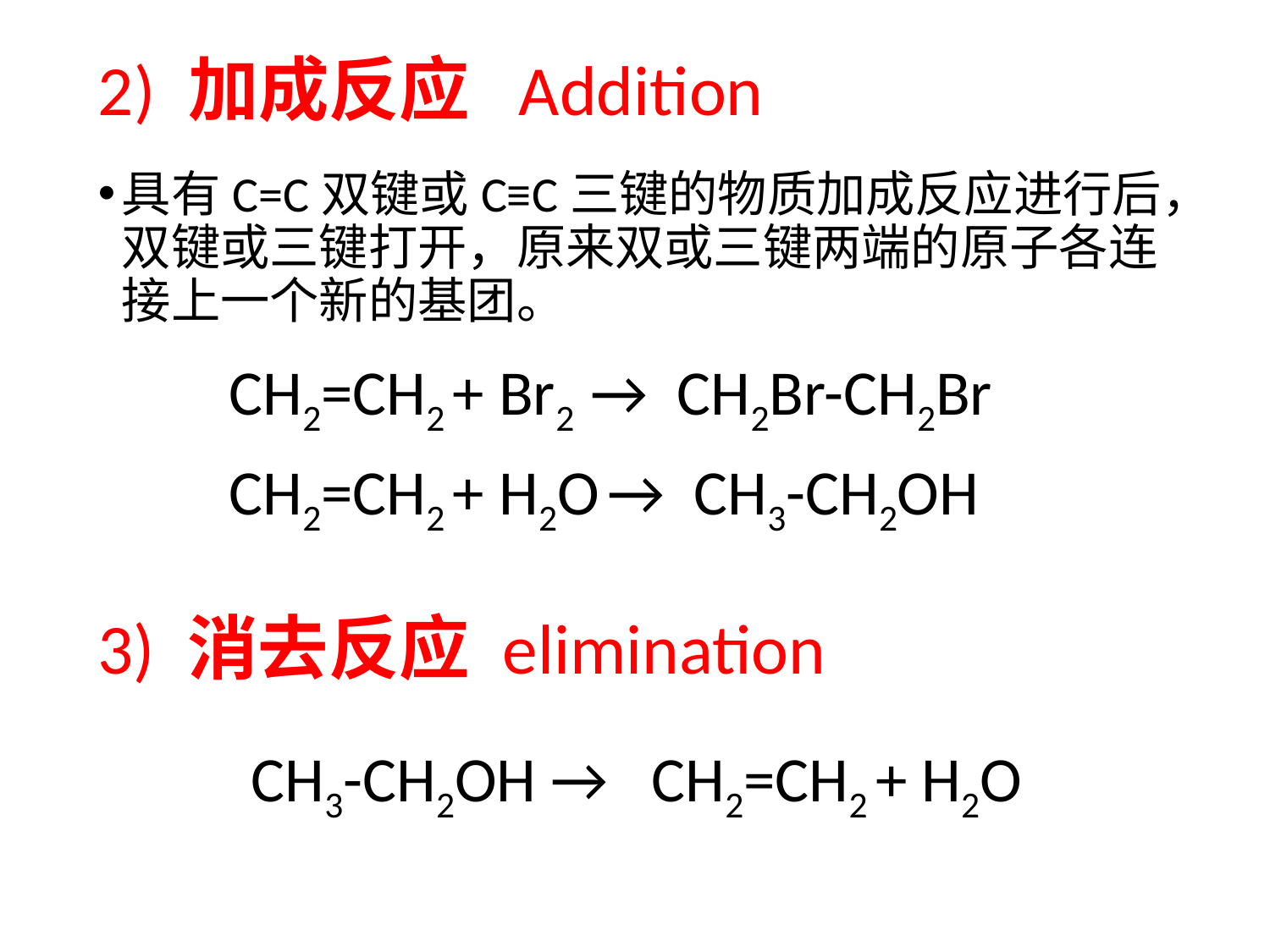

# 2) 加成反应  Addition
具有C=C双键或C≡C三键的物质加成反应进行后，双键或三键打开，原来双或三键两端的原子各连接上一个新的基团。
CH2=CH2 + Br2  →  CH2Br-CH2Br
CH2=CH2 + H2O →  CH3-CH2OH
3) 消去反应 elimination
CH3-CH2OH →   CH2=CH2 + H2O